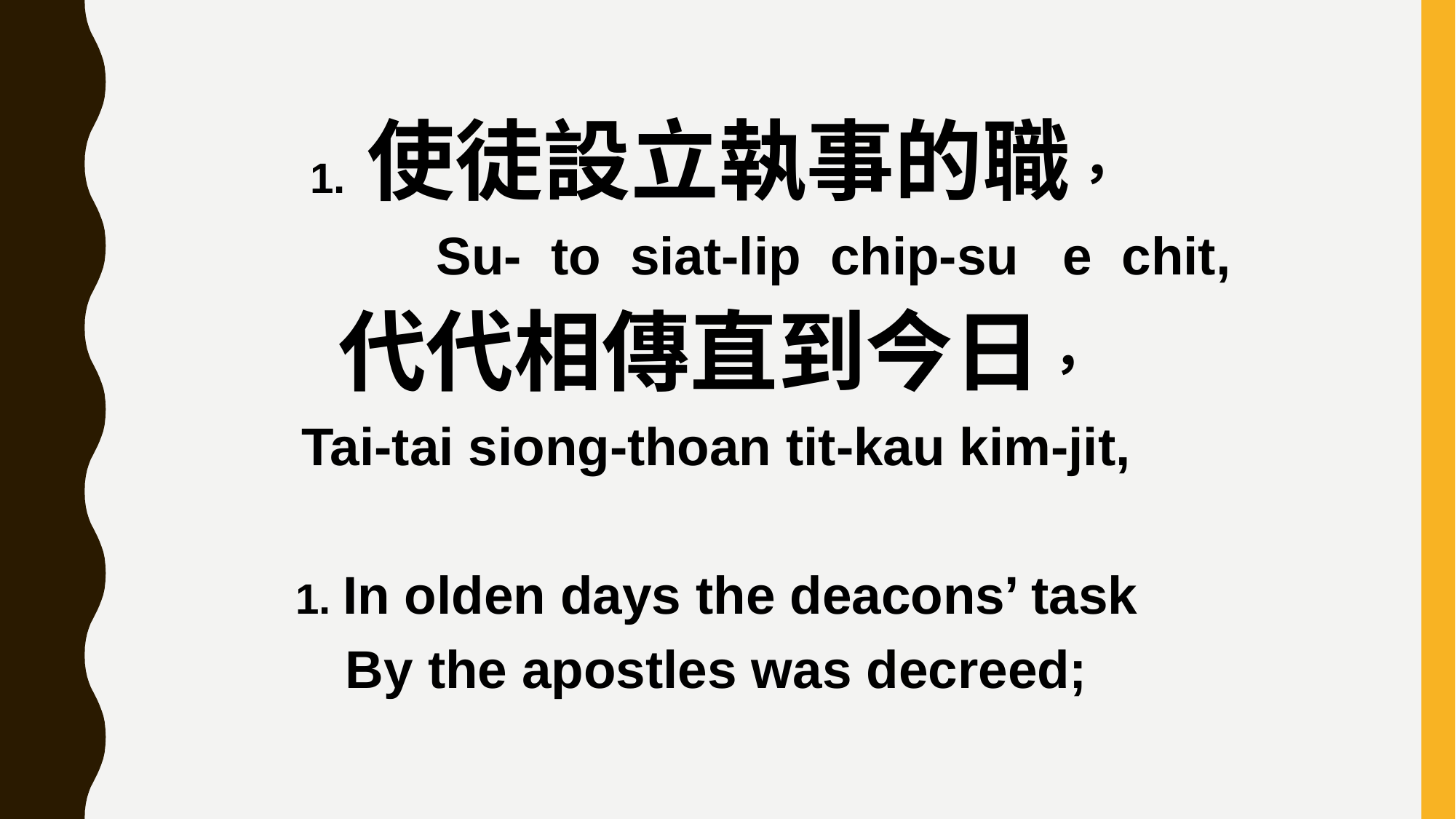

1. 使徒設立執事的職，
                  Su-  to  siat-lip  chip-su   e  chit,
代代相傳直到今日，
Tai-tai siong-thoan tit-kau kim-jit,

1. In olden days the deacons’ task
By the apostles was decreed;